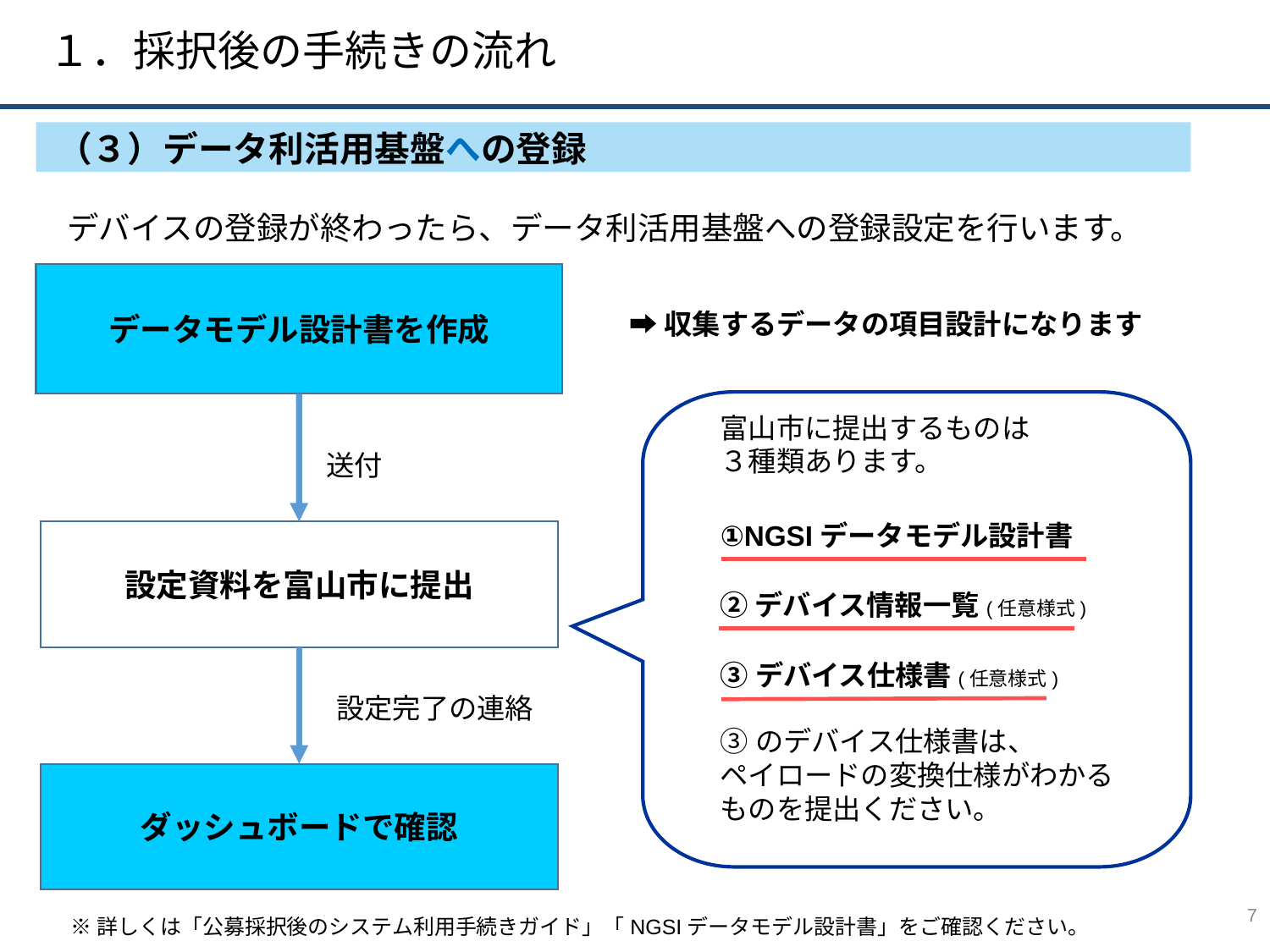

１．採択後の手続きの流れ
（３）データ利活用基盤への登録

デバイスの登録が終わったら、データ利活用基盤への登録設定を行います。
データモデル設計書を作成
➡収集するデータの項目設計になります

富山市に提出するものは
３種類あります。
送付
①NGSIデータモデル設計書
設定資料を富山市に提出
②デバイス情報一覧(任意様式)
③デバイス仕様書(任意様式)
設定完了の連絡
③のデバイス仕様書は、
ペイロードの変換仕様がわかる
ものを提出ください。

ダッシュボードで確認
7
※詳しくは「公募採択後のシステム利用手続きガイド」「NGSIデータモデル設計書」をご確認ください。